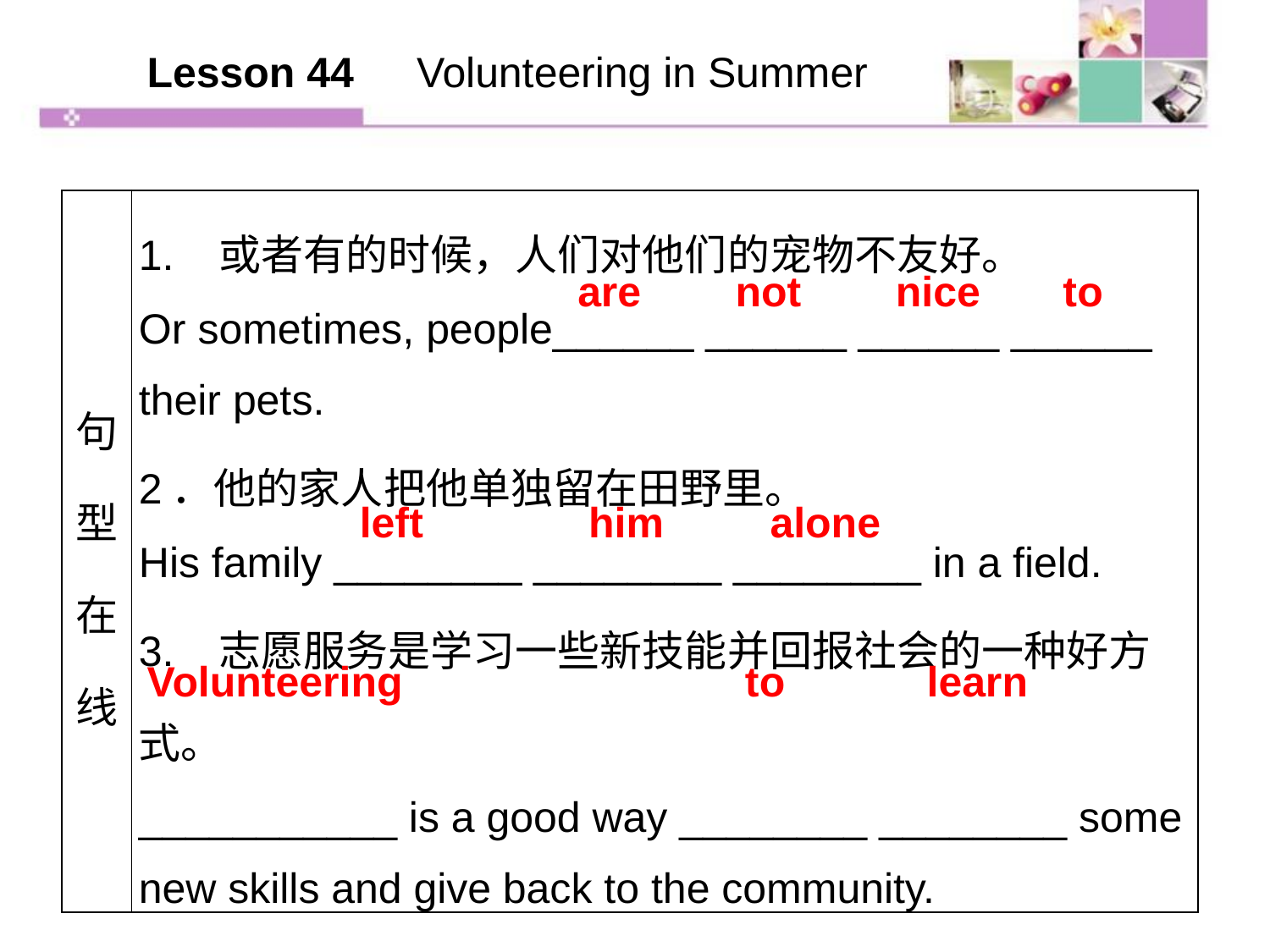

Lesson 44　Volunteering in Summer
| 句型在线 | 1. 或者有的时候，人们对他们的宠物不友好。 Or sometimes, people\_\_\_\_\_\_ \_\_\_\_\_\_ \_\_\_\_\_\_ \_\_\_\_\_\_ their pets. 2．他的家人把他单独留在田野里。 His family \_\_\_\_\_\_\_\_ \_\_\_\_\_\_\_\_ \_\_\_\_\_\_\_\_ in a field. 3. 志愿服务是学习一些新技能并回报社会的一种好方式。 \_\_\_\_\_\_\_\_\_\_\_ is a good way \_\_\_\_\_\_\_\_ \_\_\_\_\_\_\_\_ some new skills and give back to the community. |
| --- | --- |
are        not        nice       to
left              him         alone
Volunteering                             to            learn